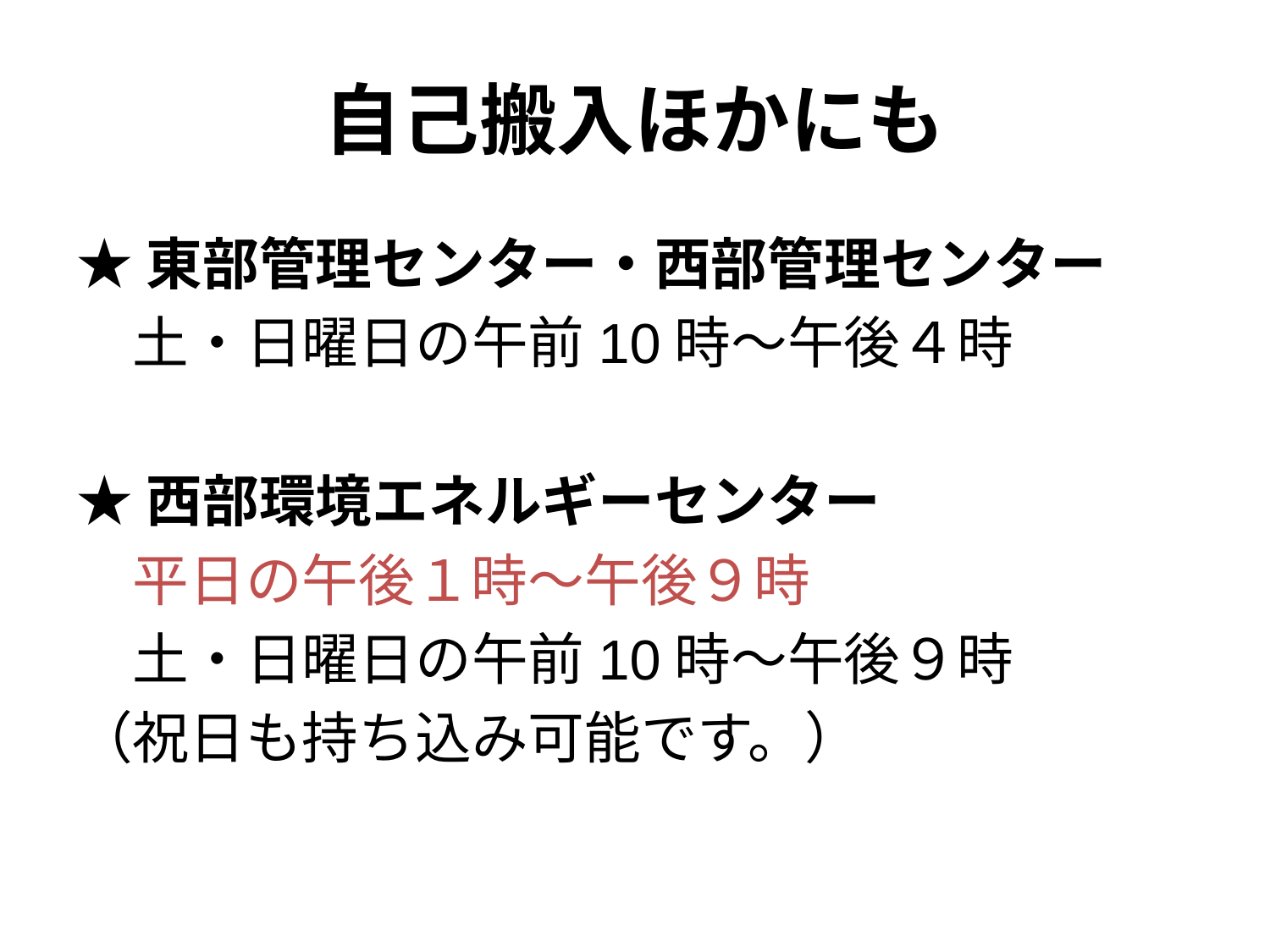

# 自己搬入ほかにも
★東部管理センター・西部管理センター
　土・日曜日の午前10時～午後４時

★西部環境エネルギーセンター
　平日の午後１時～午後９時
　土・日曜日の午前10時～午後９時
（祝日も持ち込み可能です。）